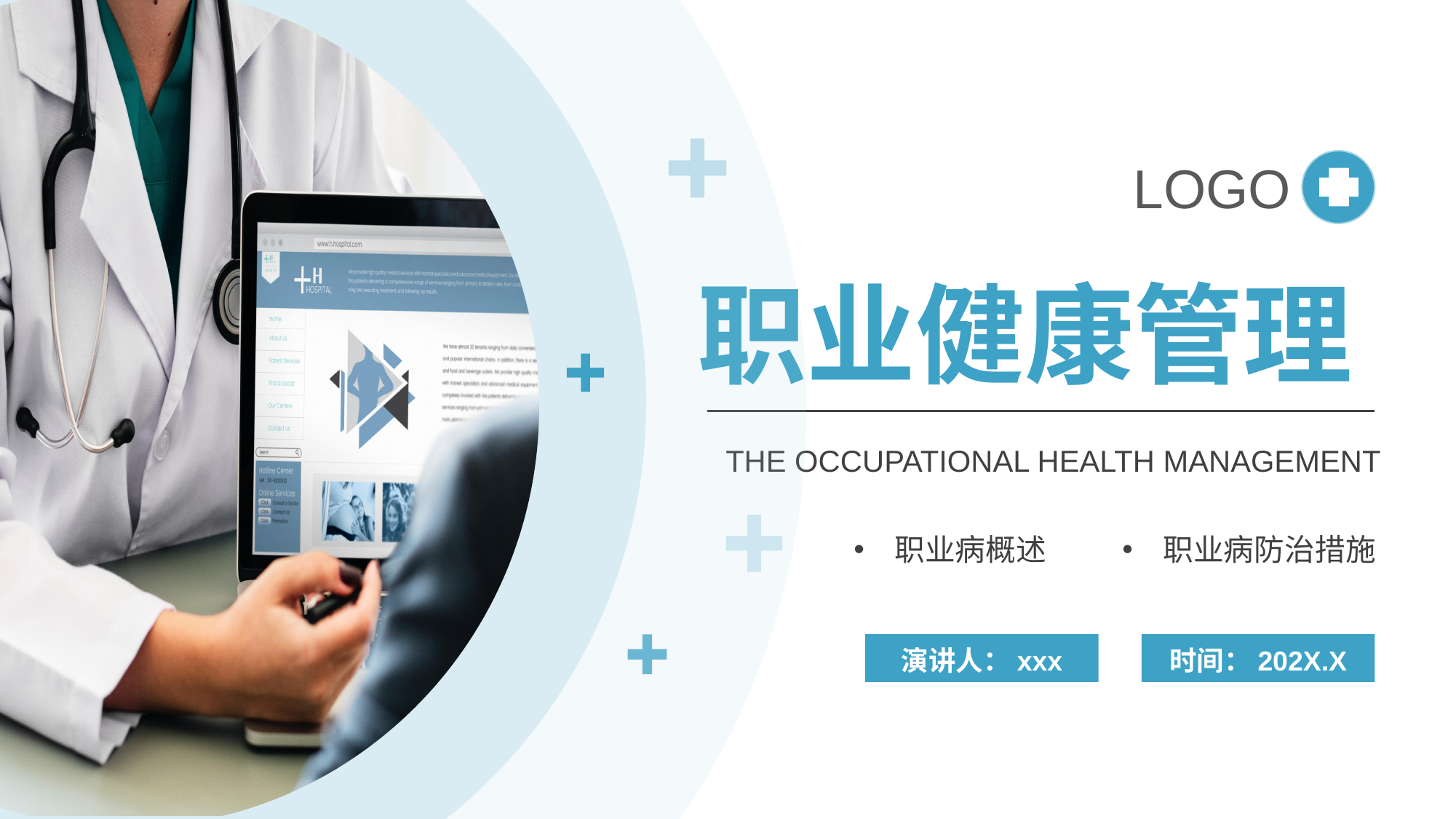

LOGO

职业健康管理
THE OCCUPATIONAL HEALTH MANAGEMENT
职业病概述
职业病防治措施

演讲人：xxx

时间：202X.X